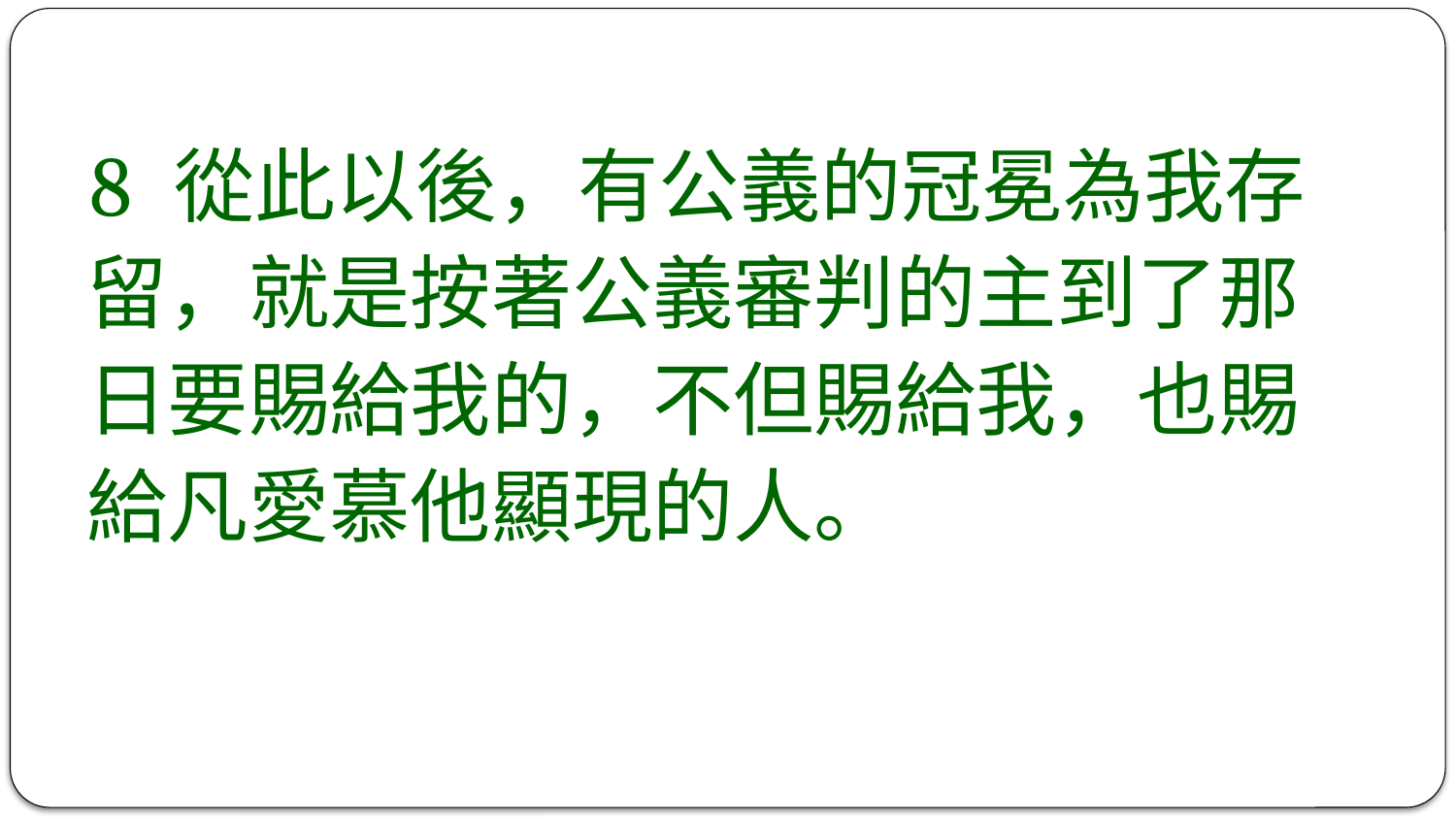

8 從此以後，有公義的冠冕為我存留，就是按著公義審判的主到了那日要賜給我的，不但賜給我，也賜給凡愛慕他顯現的人。